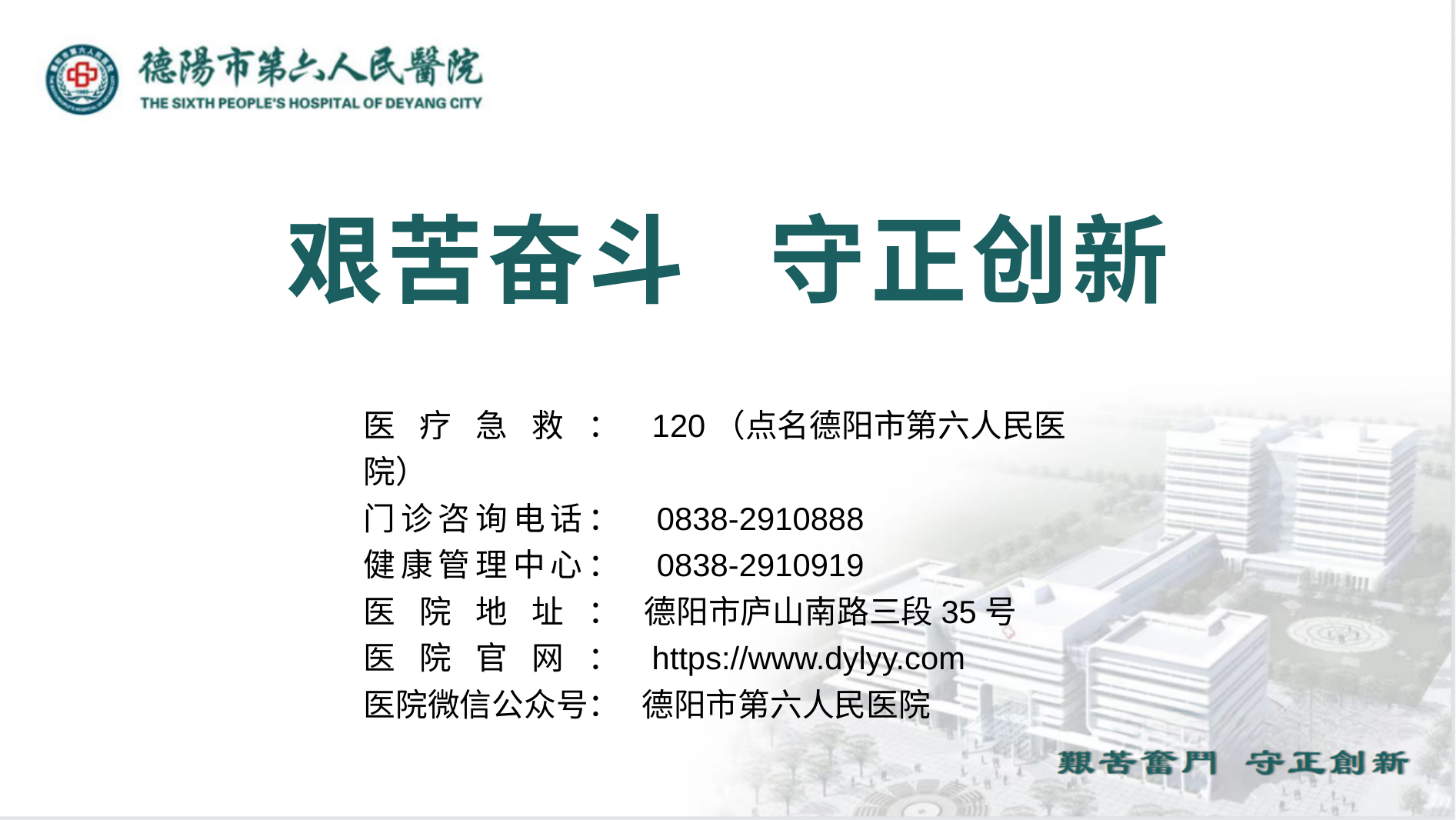

# 艰苦奋斗   守正创新
医疗急救：120（点名德阳市第六人民医院）
门诊咨询电话：  0838-2910888
健康管理中心：  0838-2910919
医院地址：德阳市庐山南路三段35号
医院官网：https://www.dylyy.com
医院微信公众号：   德阳市第六人民医院